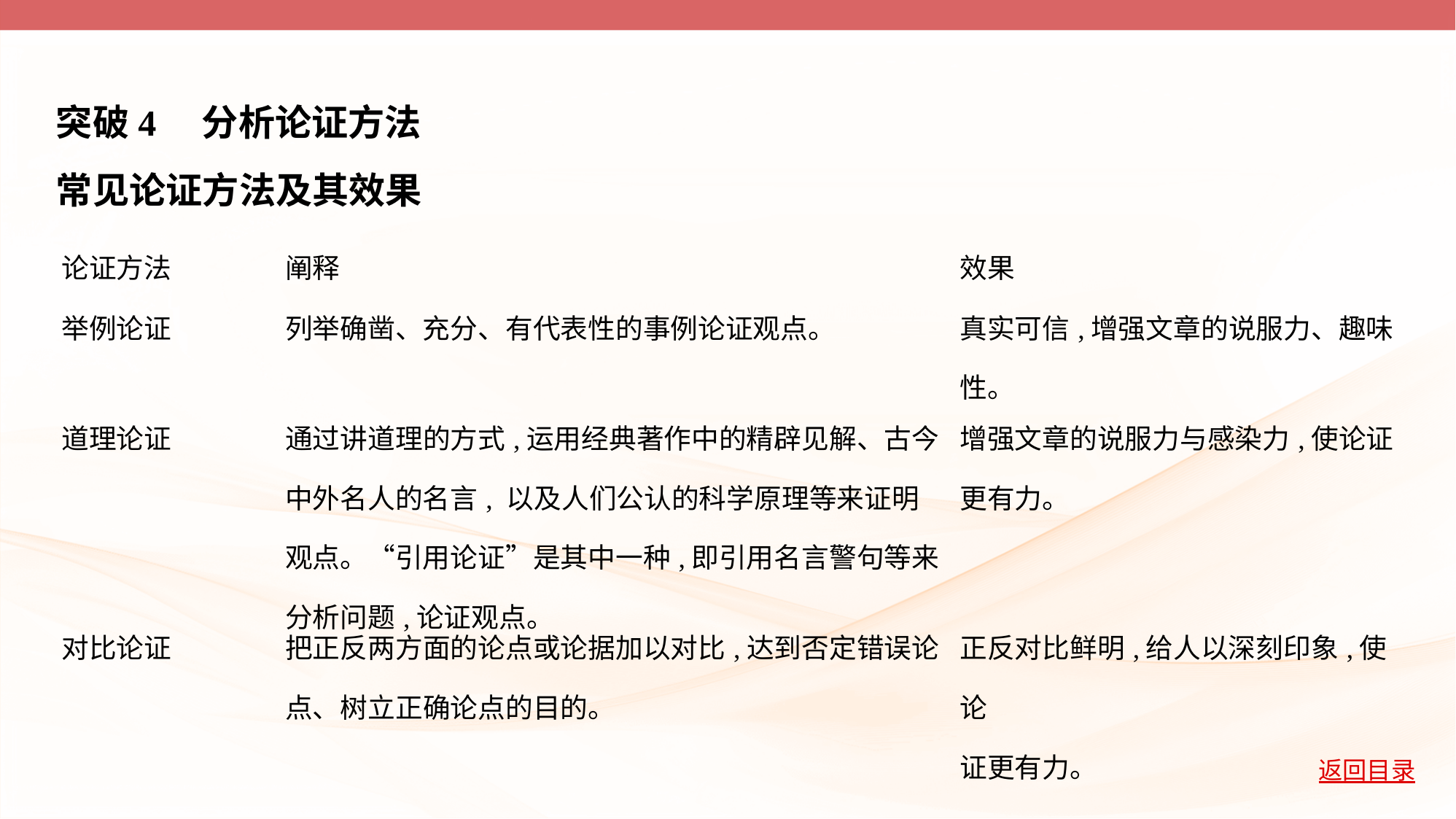

突破4　分析论证方法
常见论证方法及其效果
| 论证方法 | 阐释 | 效果 |
| --- | --- | --- |
| 举例论证 | 列举确凿、充分、有代表性的事例论证观点。 | 真实可信,增强文章的说服力、趣味 性。 |
| 道理论证 | 通过讲道理的方式,运用经典著作中的精辟见解、古今中外名人的名言, 以及人们公认的科学原理等来证明 观点。“引用论证”是其中一种,即引用名言警句等来分析问题,论证观点。 | 增强文章的说服力与感染力,使论证 更有力。 |
| 对比论证 | 把正反两方面的论点或论据加以对比,达到否定错误论点、树立正确论点的目的。 | 正反对比鲜明,给人以深刻印象,使论 证更有力。 |